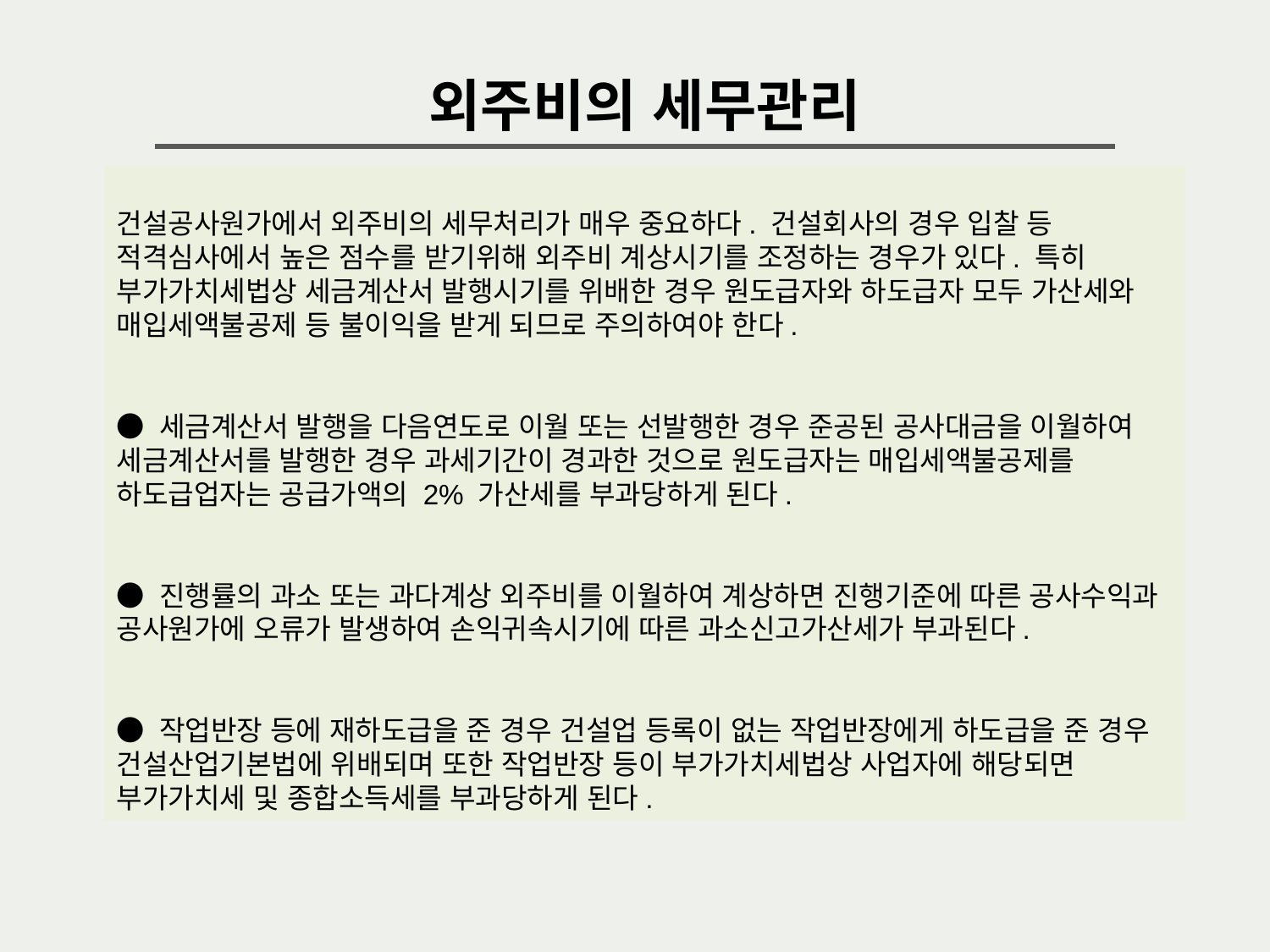

외주비의 세무관리

건설공사원가에서 외주비의 세무처리가 매우 중요하다. 건설회사의 경우 입찰 등 적격심사에서 높은 점수를 받기위해 외주비 계상시기를 조정하는 경우가 있다. 특히 부가가치세법상 세금계산서 발행시기를 위배한 경우 원도급자와 하도급자 모두 가산세와 매입세액불공제 등 불이익을 받게 되므로 주의하여야 한다.

● 세금계산서 발행을 다음연도로 이월 또는 선발행한 경우 준공된 공사대금을 이월하여 세금계산서를 발행한 경우 과세기간이 경과한 것으로 원도급자는 매입세액불공제를 하도급업자는 공급가액의 2% 가산세를 부과당하게 된다.

● 진행률의 과소 또는 과다계상 외주비를 이월하여 계상하면 진행기준에 따른 공사수익과 공사원가에 오류가 발생하여 손익귀속시기에 따른 과소신고가산세가 부과된다.

● 작업반장 등에 재하도급을 준 경우 건설업 등록이 없는 작업반장에게 하도급을 준 경우 건설산업기본법에 위배되며 또한 작업반장 등이 부가가치세법상 사업자에 해당되면 부가가치세 및 종합소득세를 부과당하게 된다.